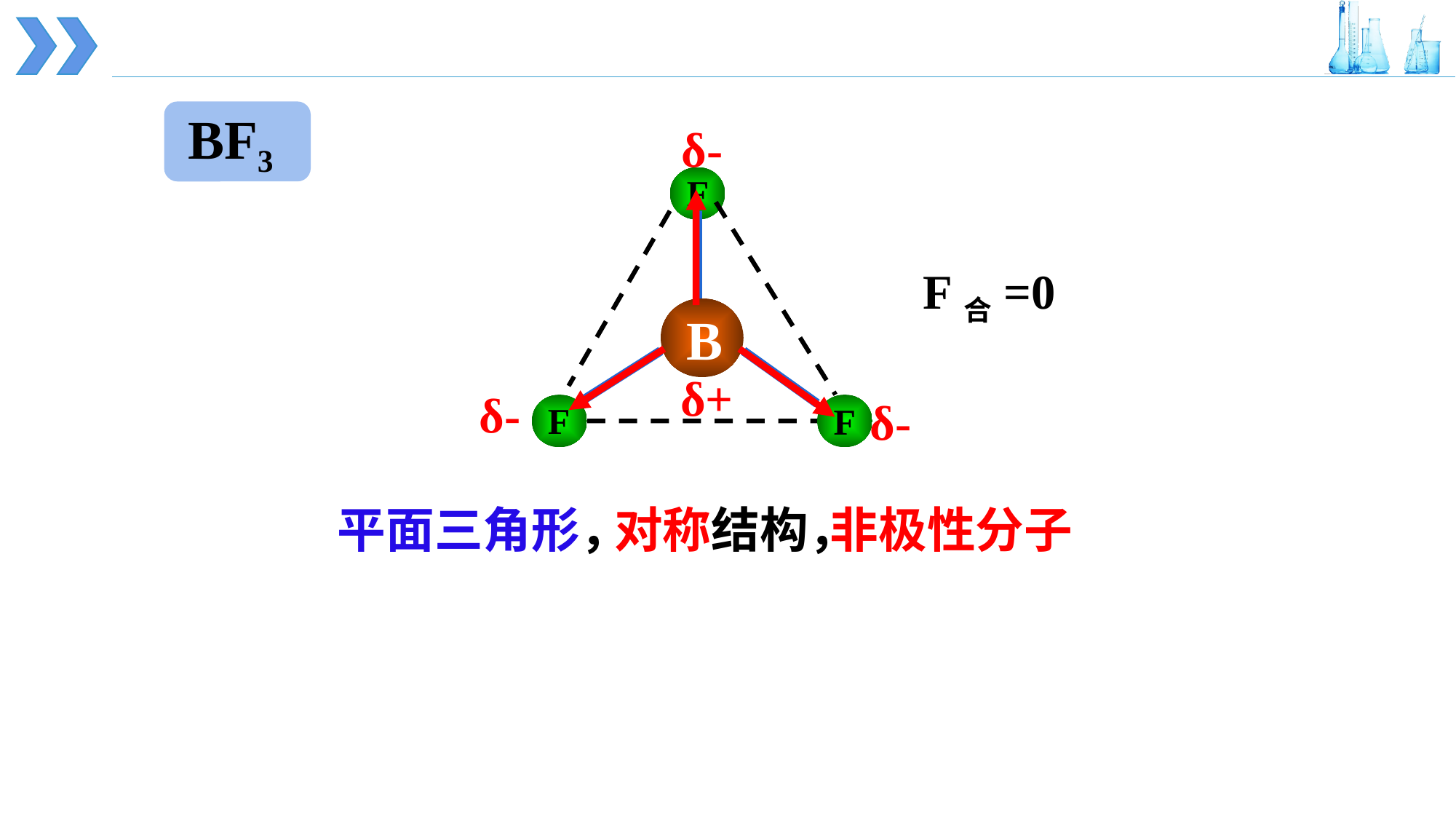

BF3
δ-
F

B
F
F

F合=0

δ+
δ-
δ-
平面三角形，
对称结构，
非极性分子